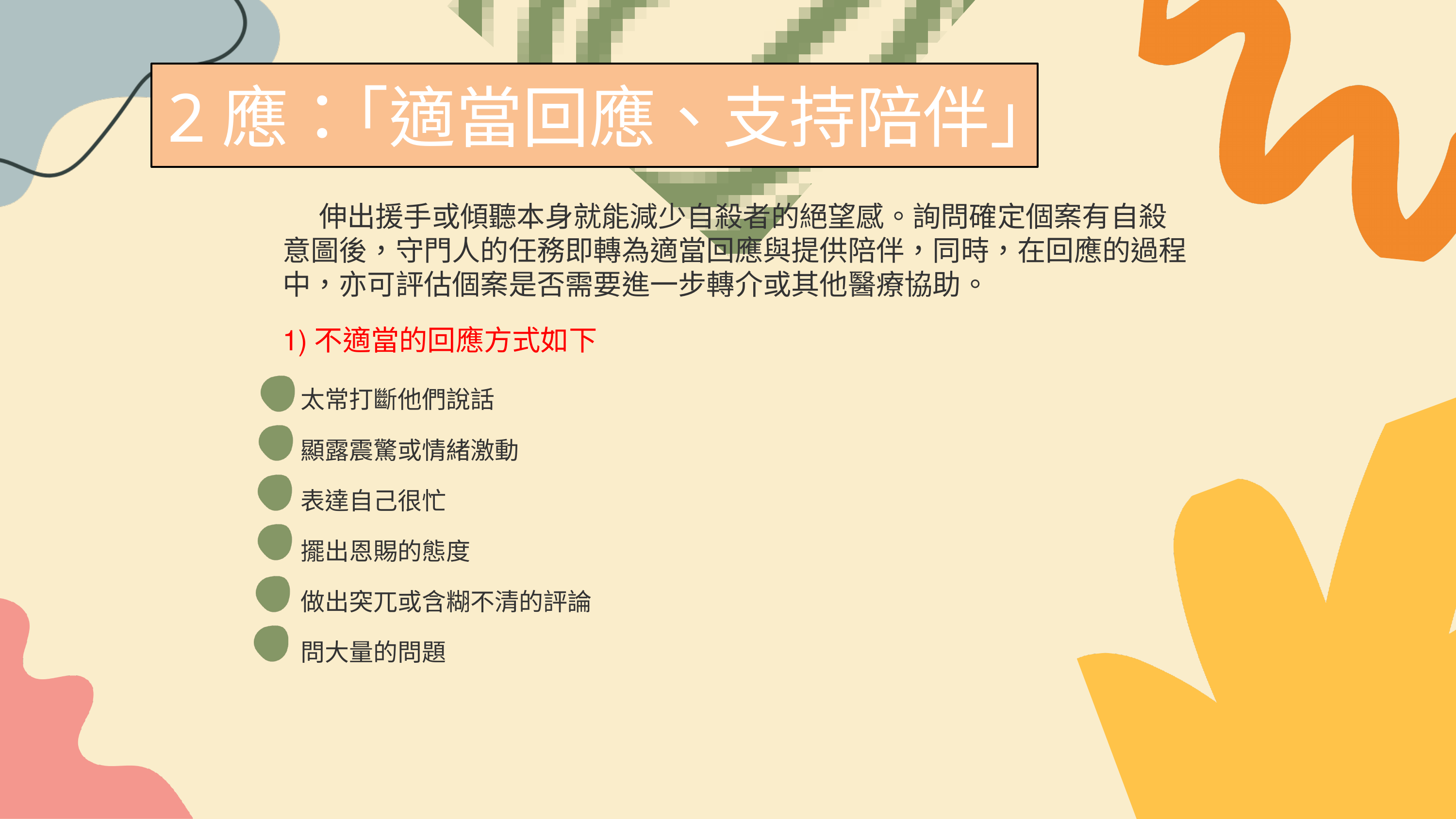

2應：｢適當回應、支持陪伴｣

　　伸出援手或傾聽本身就能減少自殺者的絕望感。詢問確定個案有自殺意圖後，守門人的任務即轉為適當回應與提供陪伴，同時，在回應的過程中，亦可評估個案是否需要進一步轉介或其他醫療協助。
1)不適當的回應方式如下

太常打斷他們說話
顯露震驚或情緒激動
表達自己很忙
擺出恩賜的態度
做出突兀或含糊不清的評論
問大量的問題